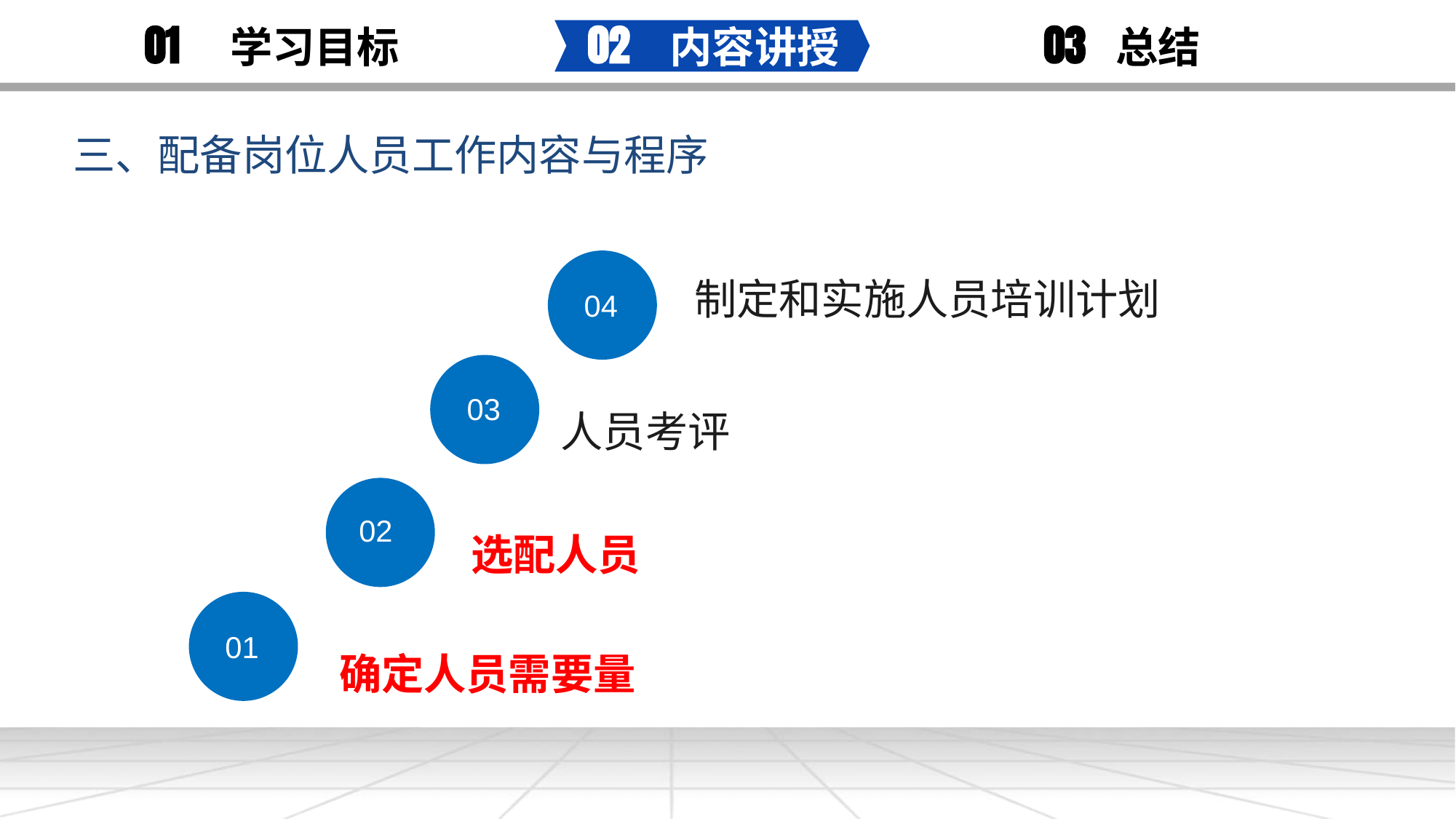

02   内容讲授
03  总结
01    学习目标

三、配备岗位人员工作内容与程序

04
制定和实施人员培训计划

03
人员考评

02
 选配人员

01
确定人员需要量